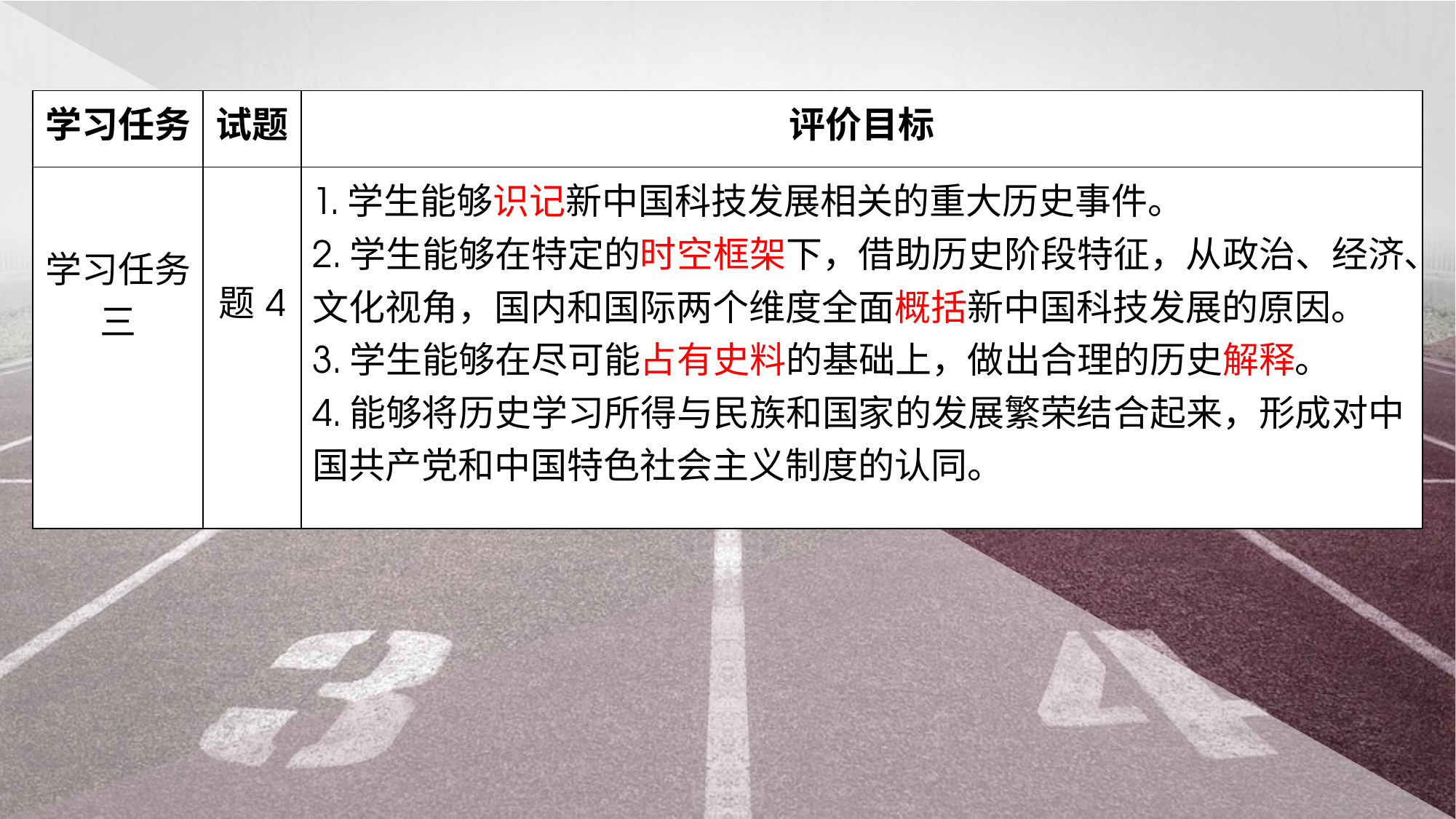

| 学习任务 | 试题 | 评价目标 |
| --- | --- | --- |
| 学习任务三 | 题4 | 1.学生能够识记新中国科技发展相关的重大历史事件。 2.学生能够在特定的时空框架下，借助历史阶段特征，从政治、经济、文化视角，国内和国际两个维度全面概括新中国科技发展的原因。 3.学生能够在尽可能占有史料的基础上，做出合理的历史解释。 4.能够将历史学习所得与民族和国家的发展繁荣结合起来，形成对中国共产党和中国特色社会主义制度的认同。 |